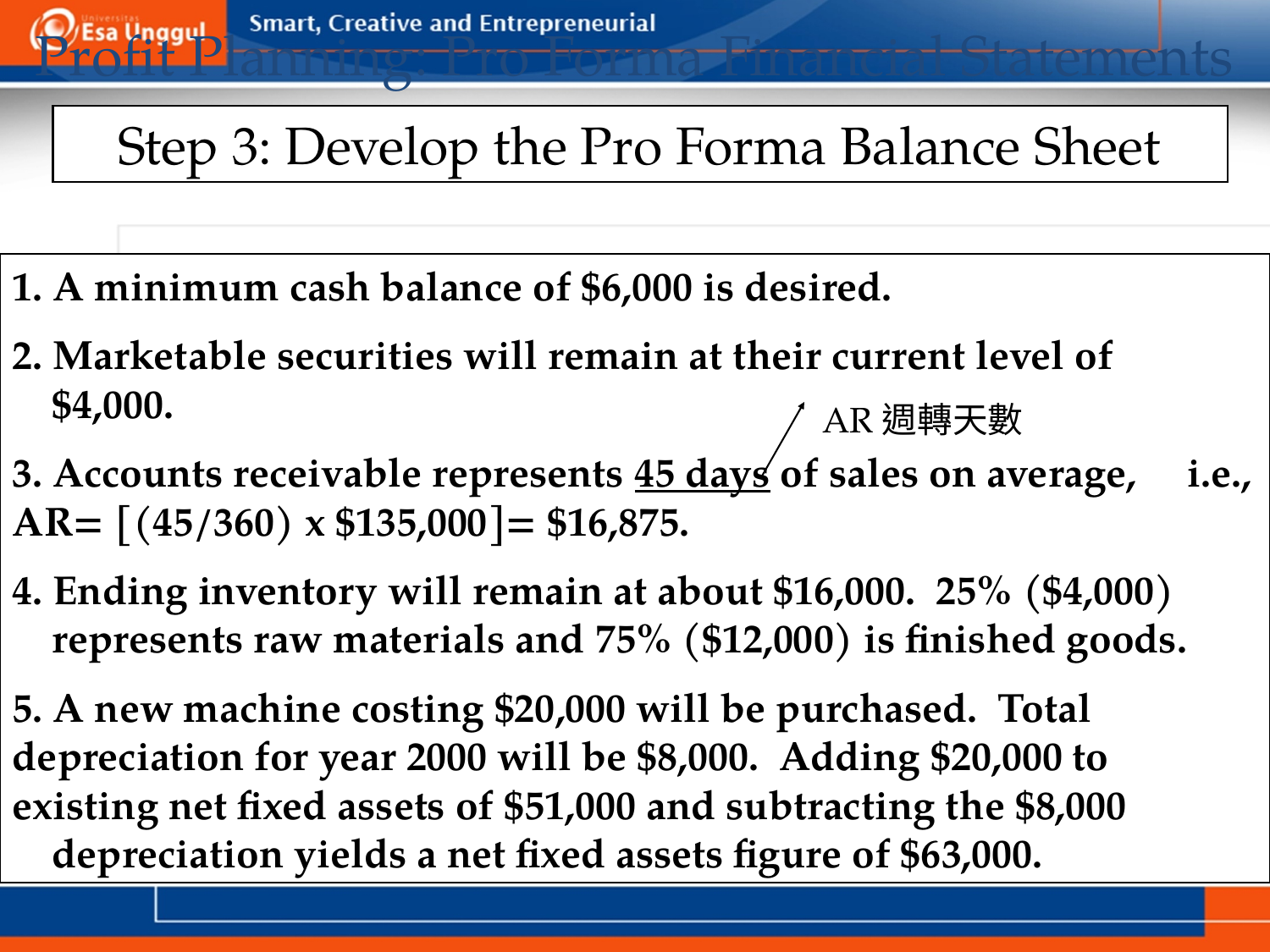

Profit Planning: Pro Forma Financial Statements
Step 3: Develop the Pro Forma Balance Sheet
1. A minimum cash balance of $6,000 is desired.
2. Marketable securities will remain at their current level of 		$4,000.
3. Accounts receivable represents 45 days of sales on average,     i.e., AR= [(45/360) x $135,000]= $16,875.
4. Ending inventory will remain at about $16,000.  25% ($4,000) 	represents raw materials and 75% ($12,000) is finished goods.
5. A new machine costing $20,000 will be purchased.  Total 	depreciation for year 2000 will be $8,000.  Adding $20,000 to 	existing net fixed assets of $51,000 and subtracting the $8,000    	depreciation yields a net fixed assets figure of $63,000.
AR週轉天數